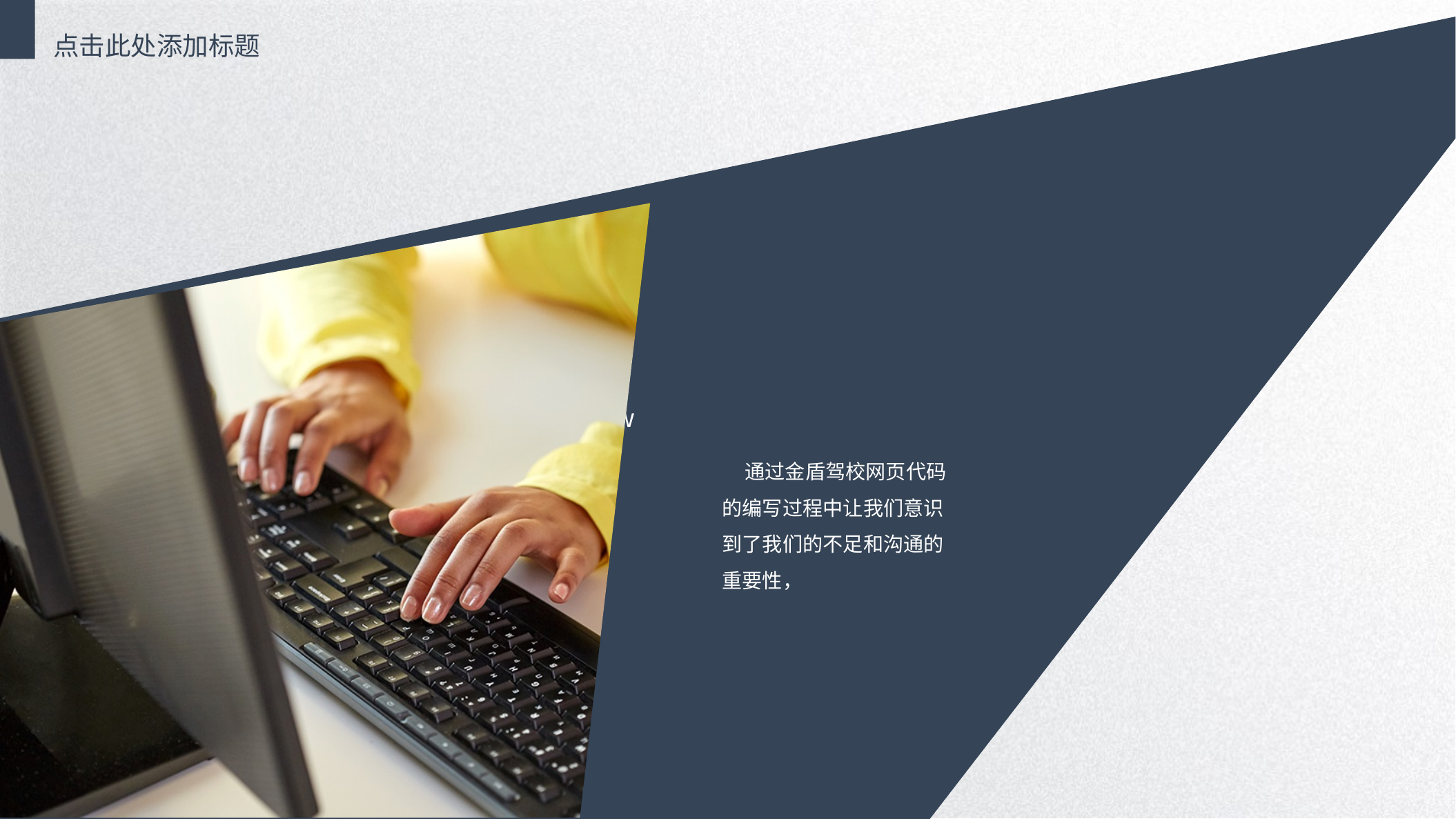

通过金盾驾校网页代码的编写过程中让我们意识到w
点击此处添加标题

    通过金盾驾校网页代码的编写过程中让我们意识到了我们的不足和沟通的重要性，